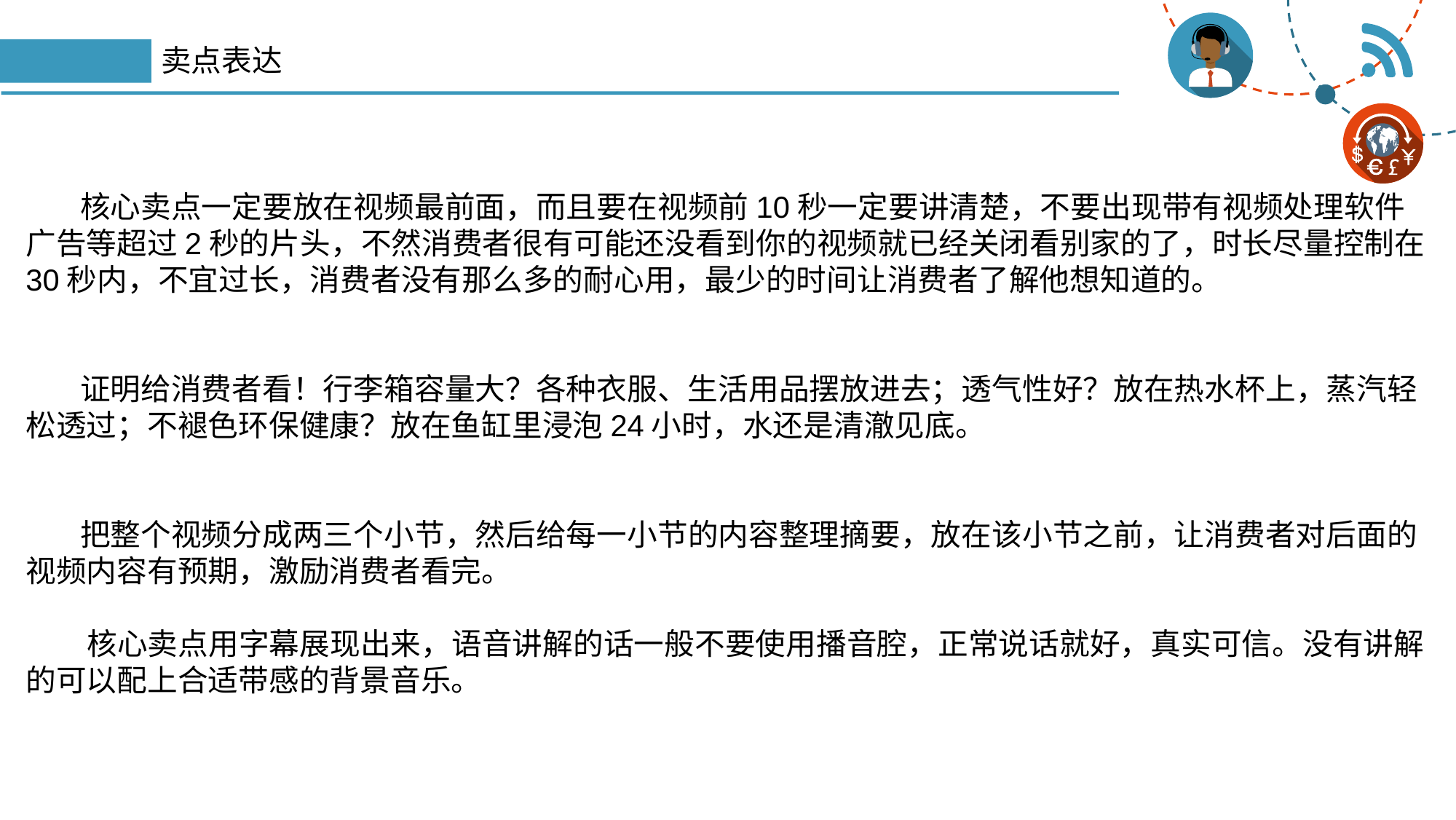

# 卖点表达

       核心卖点一定要放在视频最前面，而且要在视频前10秒一定要讲清楚，不要出现带有视频处理软件广告等超过2秒的片头，不然消费者很有可能还没看到你的视频就已经关闭看别家的了，时长尽量控制在30秒内，不宜过长，消费者没有那么多的耐心用，最少的时间让消费者了解他想知道的。

       证明给消费者看！行李箱容量大？各种衣服、生活用品摆放进去；透气性好？放在热水杯上，蒸汽轻松透过；不褪色环保健康？放在鱼缸里浸泡24小时，水还是清澈见底。

       把整个视频分成两三个小节，然后给每一小节的内容整理摘要，放在该小节之前，让消费者对后面的视频内容有预期，激励消费者看完。

        核心卖点用字幕展现出来，语音讲解的话一般不要使用播音腔，正常说话就好，真实可信。没有讲解的可以配上合适带感的背景音乐。